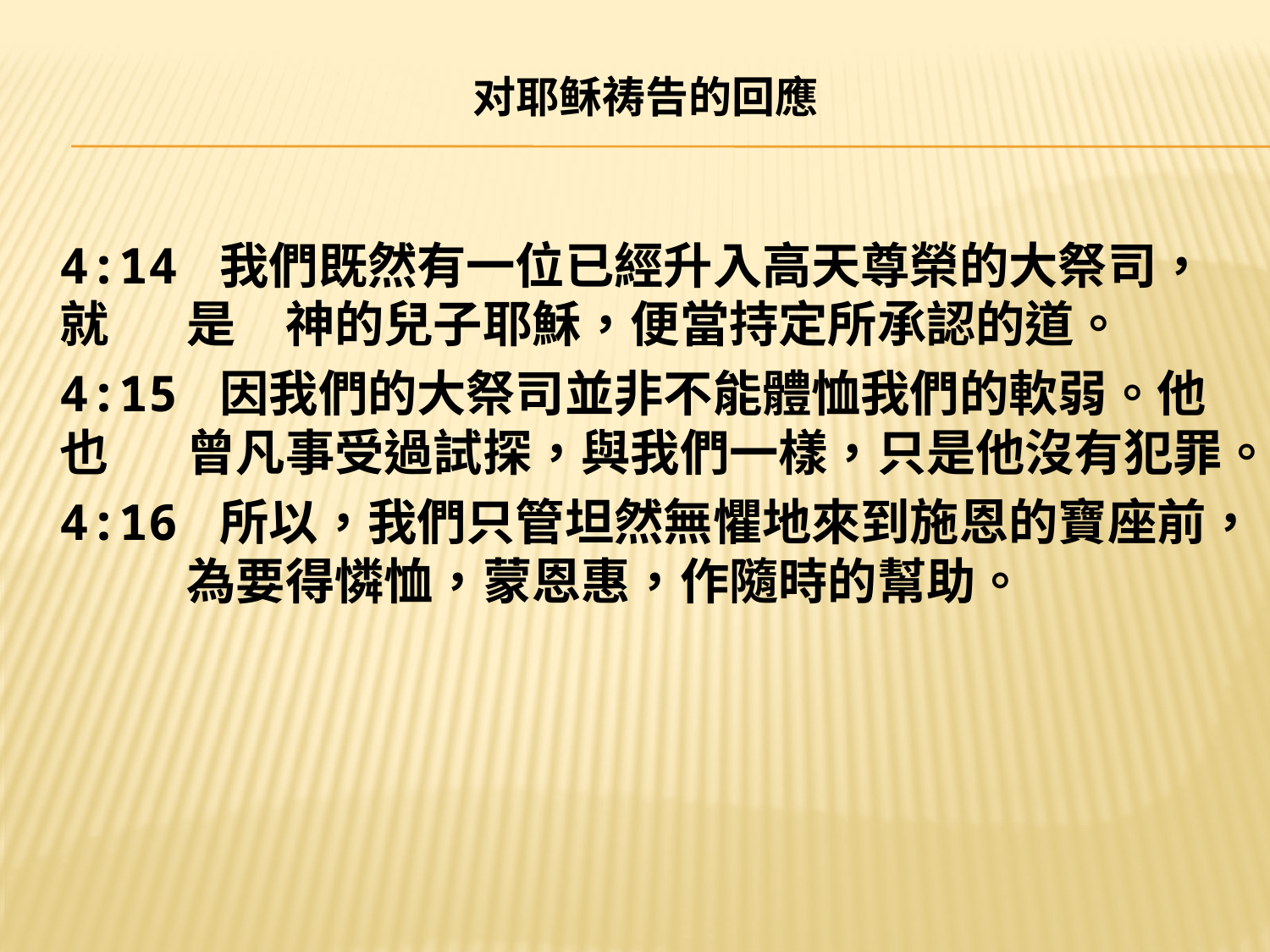

# 对耶稣祷告的回應

4:14 我們既然有一位已經升入高天尊榮的大祭司，就	是　神的兒子耶穌，便當持定所承認的道。
4:15 因我們的大祭司並非不能體恤我們的軟弱。他也	曾凡事受過試探，與我們一樣，只是他沒有犯罪。
4:16 所以，我們只管坦然無懼地來到施恩的寶座前，	為要得憐恤，蒙恩惠，作隨時的幫助。